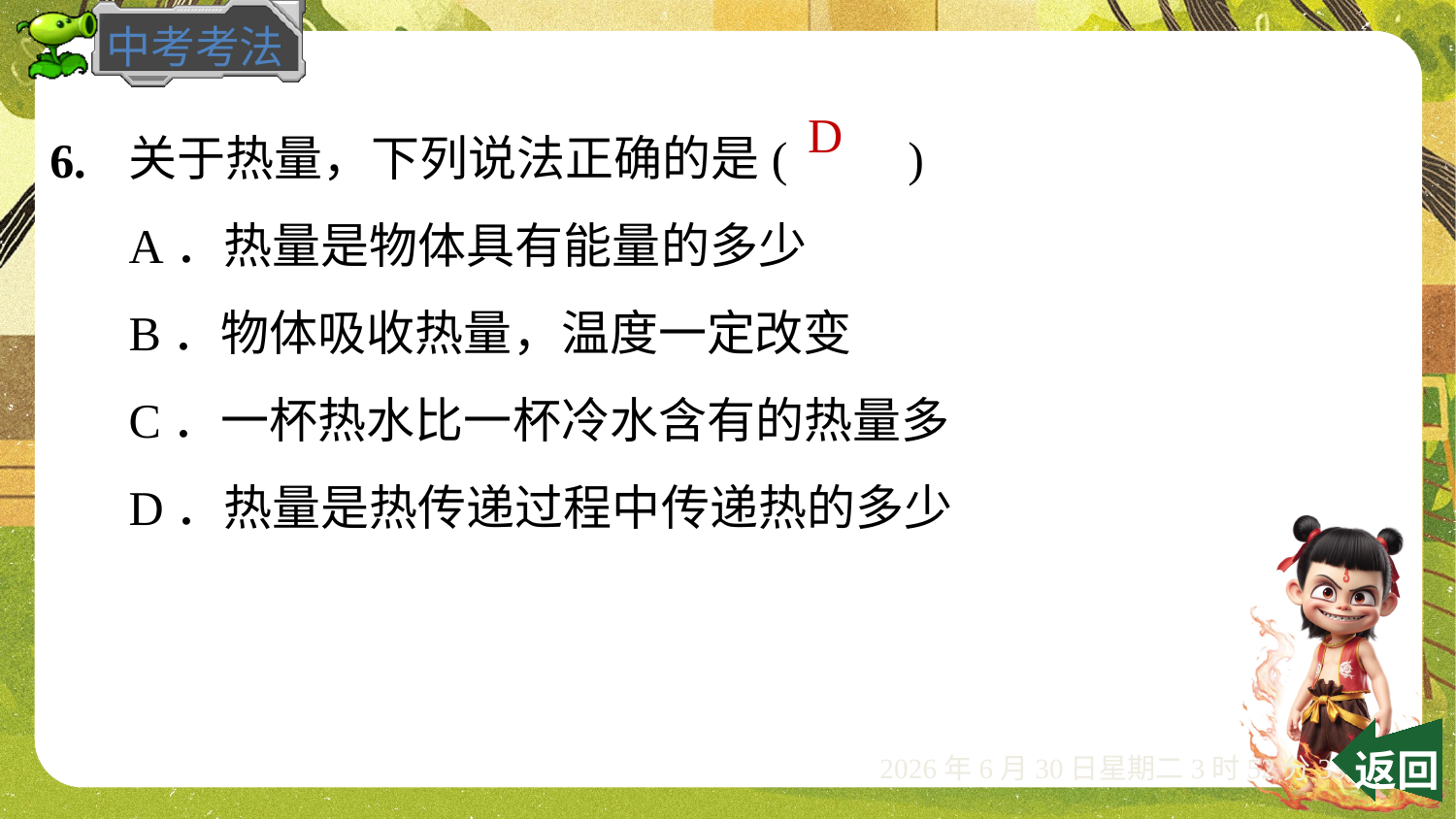

关于热量，下列说法正确的是(　　)
A．热量是物体具有能量的多少
B．物体吸收热量，温度一定改变
C．一杯热水比一杯冷水含有的热量多
D．热量是热传递过程中传递热的多少
6.
D
 返回